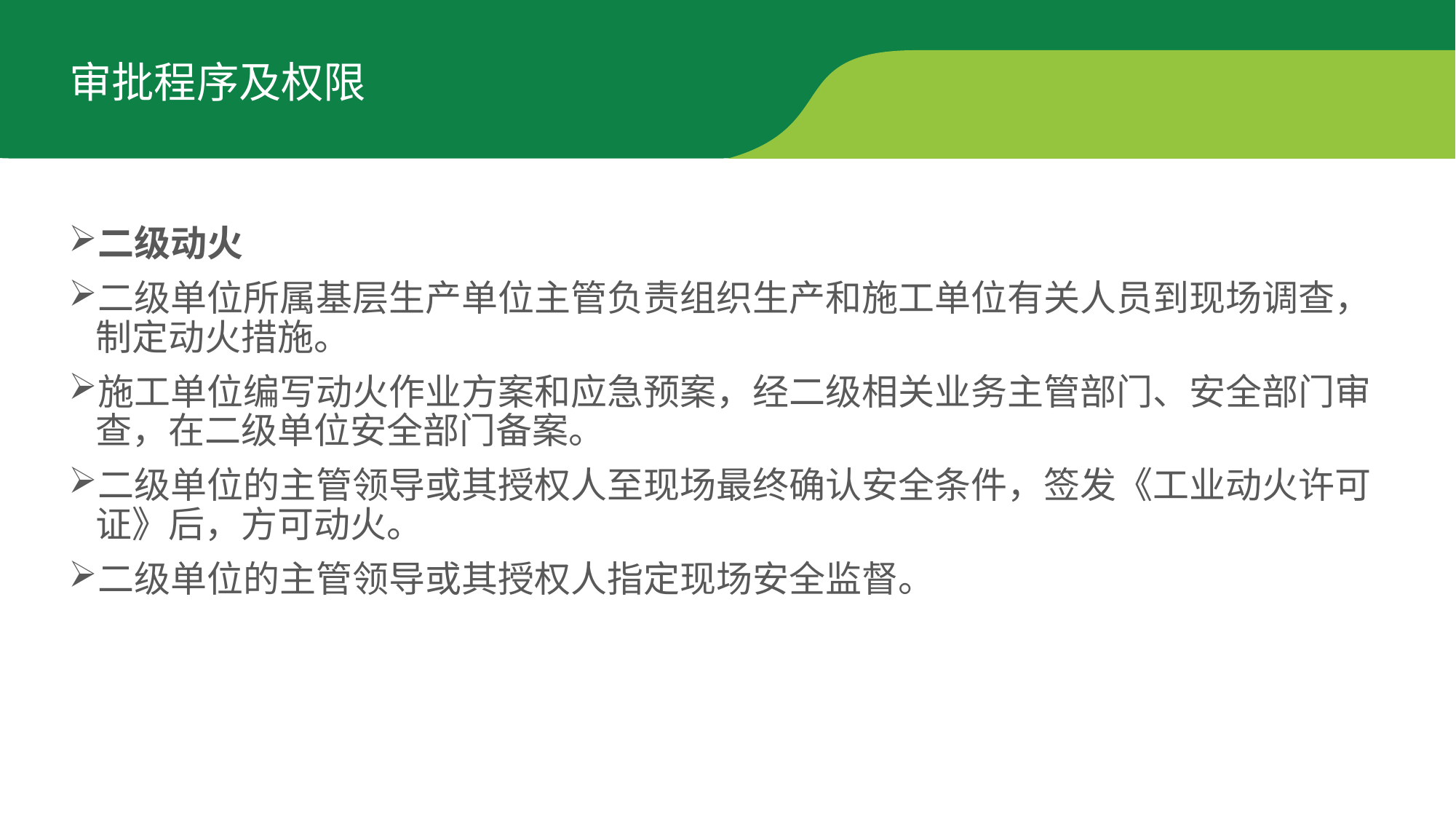

审批程序及权限

二级动火
二级单位所属基层生产单位主管负责组织生产和施工单位有关人员到现场调查，制定动火措施。
施工单位编写动火作业方案和应急预案，经二级相关业务主管部门、安全部门审查，在二级单位安全部门备案。
二级单位的主管领导或其授权人至现场最终确认安全条件，签发《工业动火许可证》后，方可动火。
二级单位的主管领导或其授权人指定现场安全监督。